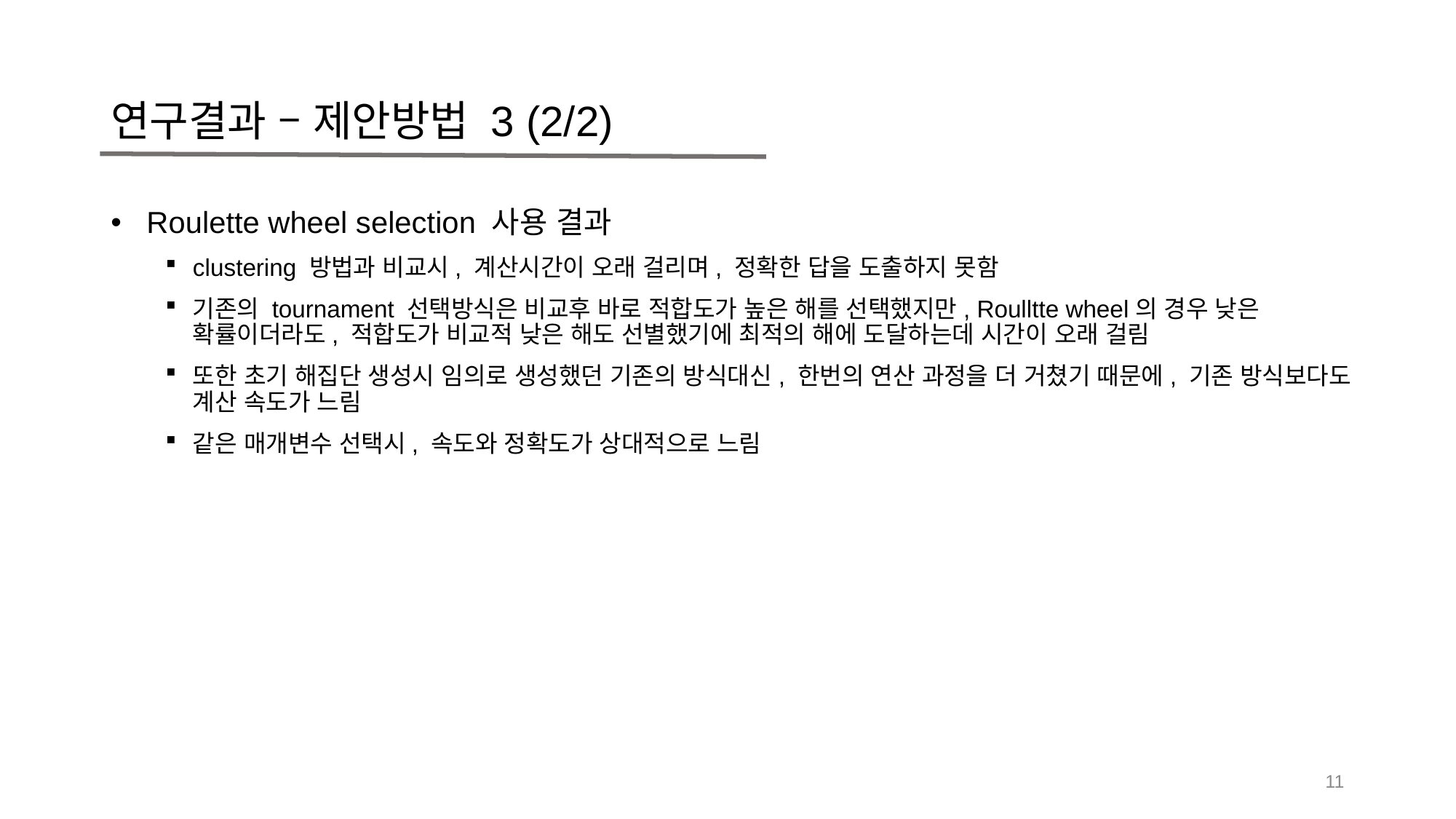

# 연구결과 – 제안방법 3 (2/2)
 Roulette wheel selection 사용 결과
clustering 방법과 비교시, 계산시간이 오래 걸리며, 정확한 답을 도출하지 못함
기존의 tournament 선택방식은 비교후 바로 적합도가 높은 해를 선택했지만, Roulltte wheel의 경우 낮은 확률이더라도, 적합도가 비교적 낮은 해도 선별했기에 최적의 해에 도달하는데 시간이 오래 걸림
또한 초기 해집단 생성시 임의로 생성했던 기존의 방식대신, 한번의 연산 과정을 더 거쳤기 때문에, 기존 방식보다도 계산 속도가 느림
같은 매개변수 선택시, 속도와 정확도가 상대적으로 느림

11